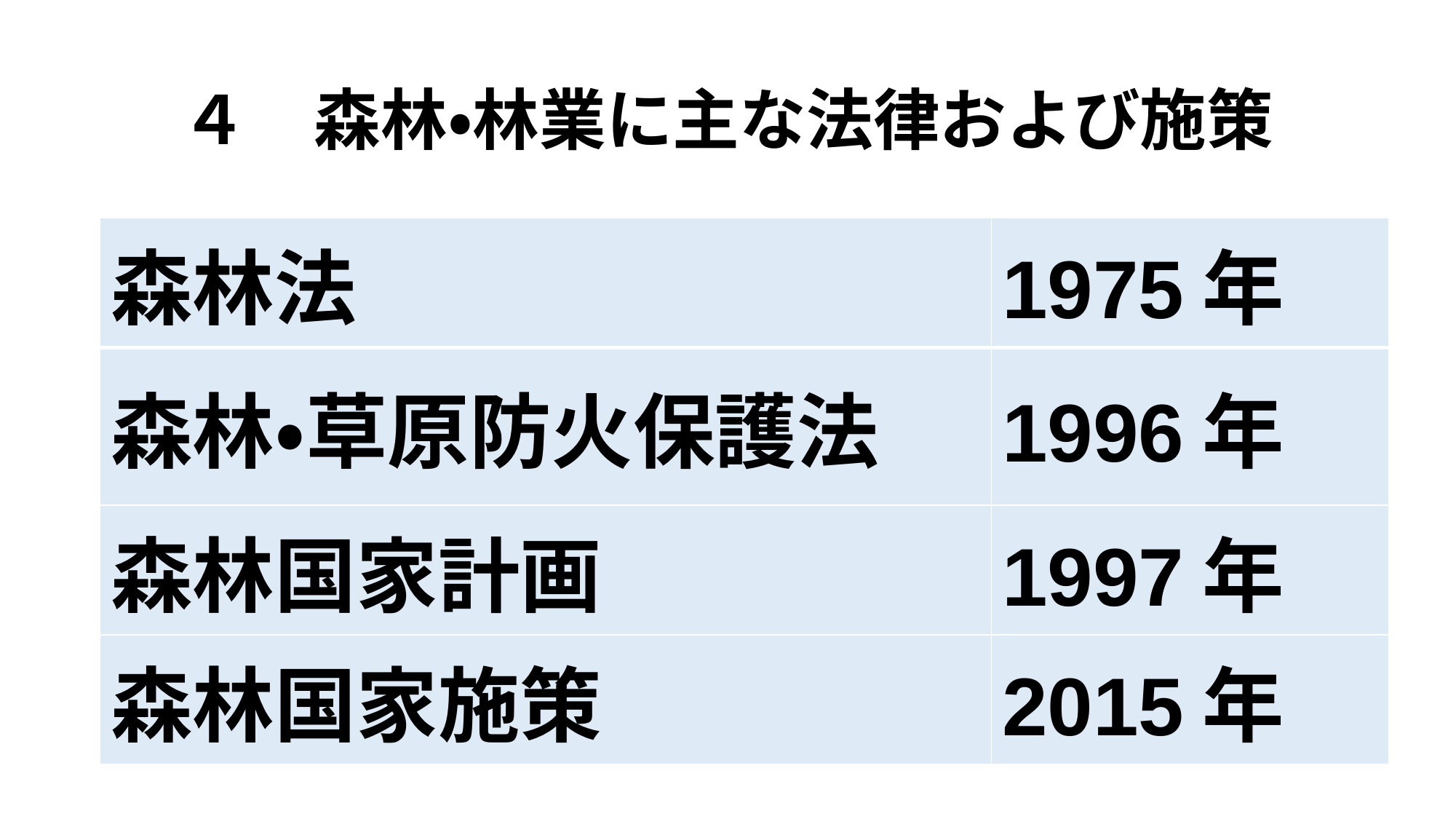

# ４　森林・林業に主な法律および施策
| 森林法 | 1975年 |
| --- | --- |
| 森林・草原防火保護法 | 1996年 |
| 森林国家計画 | 1997年 |
| 森林国家施策 | 2015年 |